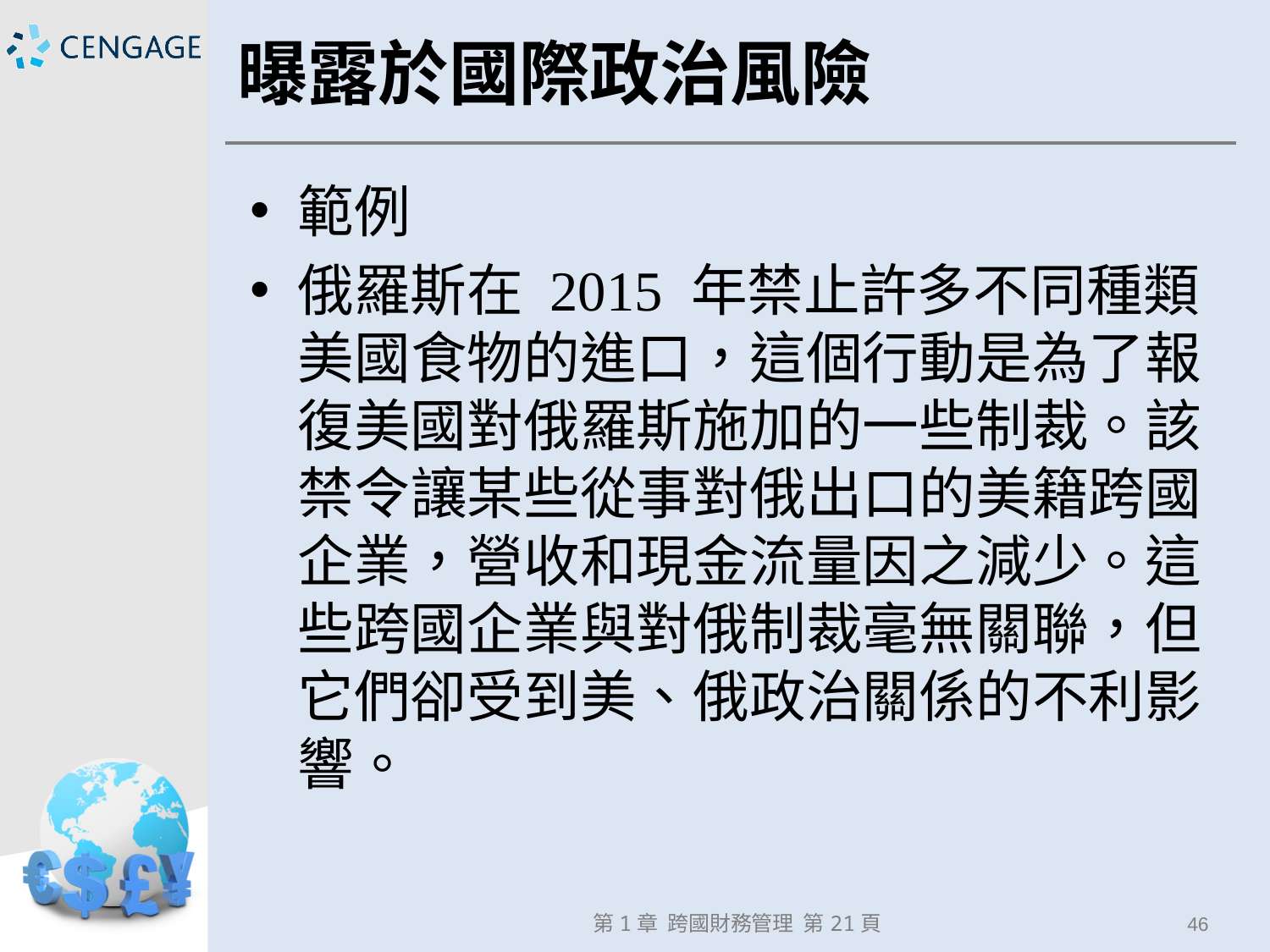

# 曝露於國際政治風險
範例
俄羅斯在 2015 年禁止許多不同種類美國食物的進口，這個行動是為了報復美國對俄羅斯施加的一些制裁。該禁令讓某些從事對俄出口的美籍跨國企業，營收和現金流量因之減少。這些跨國企業與對俄制裁毫無關聯，但它們卻受到美、俄政治關係的不利影響。
第1章  跨國財務管理  第21頁
46